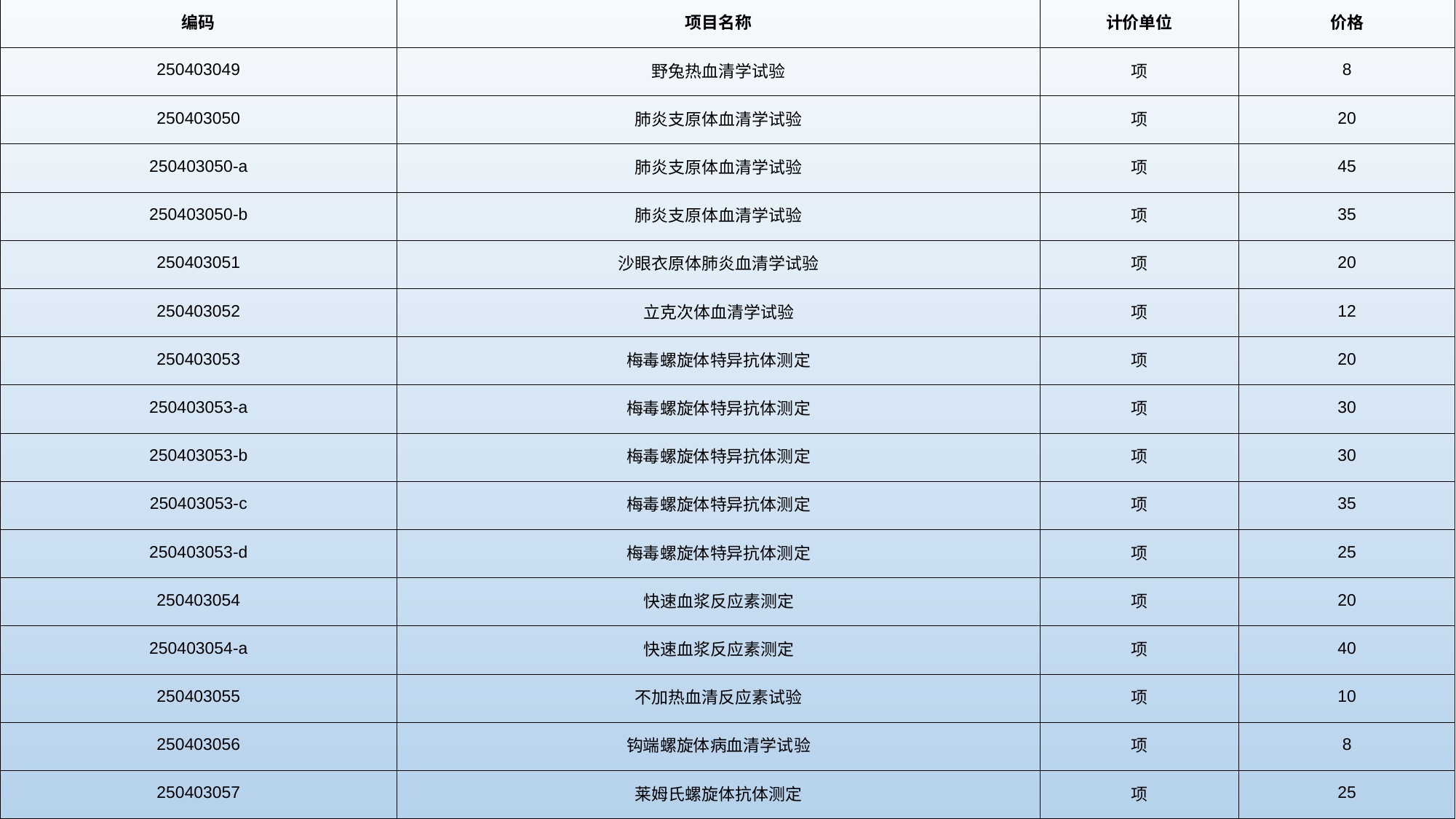

| 编码 | 项目名称 | 计价单位 | 价格 |
| --- | --- | --- | --- |
| 250403049 | 野兔热血清学试验 | 项 | 8 |
| 250403050 | 肺炎支原体血清学试验 | 项 | 20 |
| 250403050-a | 肺炎支原体血清学试验 | 项 | 45 |
| 250403050-b | 肺炎支原体血清学试验 | 项 | 35 |
| 250403051 | 沙眼衣原体肺炎血清学试验 | 项 | 20 |
| 250403052 | 立克次体血清学试验 | 项 | 12 |
| 250403053 | 梅毒螺旋体特异抗体测定 | 项 | 20 |
| 250403053-a | 梅毒螺旋体特异抗体测定 | 项 | 30 |
| 250403053-b | 梅毒螺旋体特异抗体测定 | 项 | 30 |
| 250403053-c | 梅毒螺旋体特异抗体测定 | 项 | 35 |
| 250403053-d | 梅毒螺旋体特异抗体测定 | 项 | 25 |
| 250403054 | 快速血浆反应素测定 | 项 | 20 |
| 250403054-a | 快速血浆反应素测定 | 项 | 40 |
| 250403055 | 不加热血清反应素试验 | 项 | 10 |
| 250403056 | 钩端螺旋体病血清学试验 | 项 | 8 |
| 250403057 | 莱姆氏螺旋体抗体测定 | 项 | 25 |